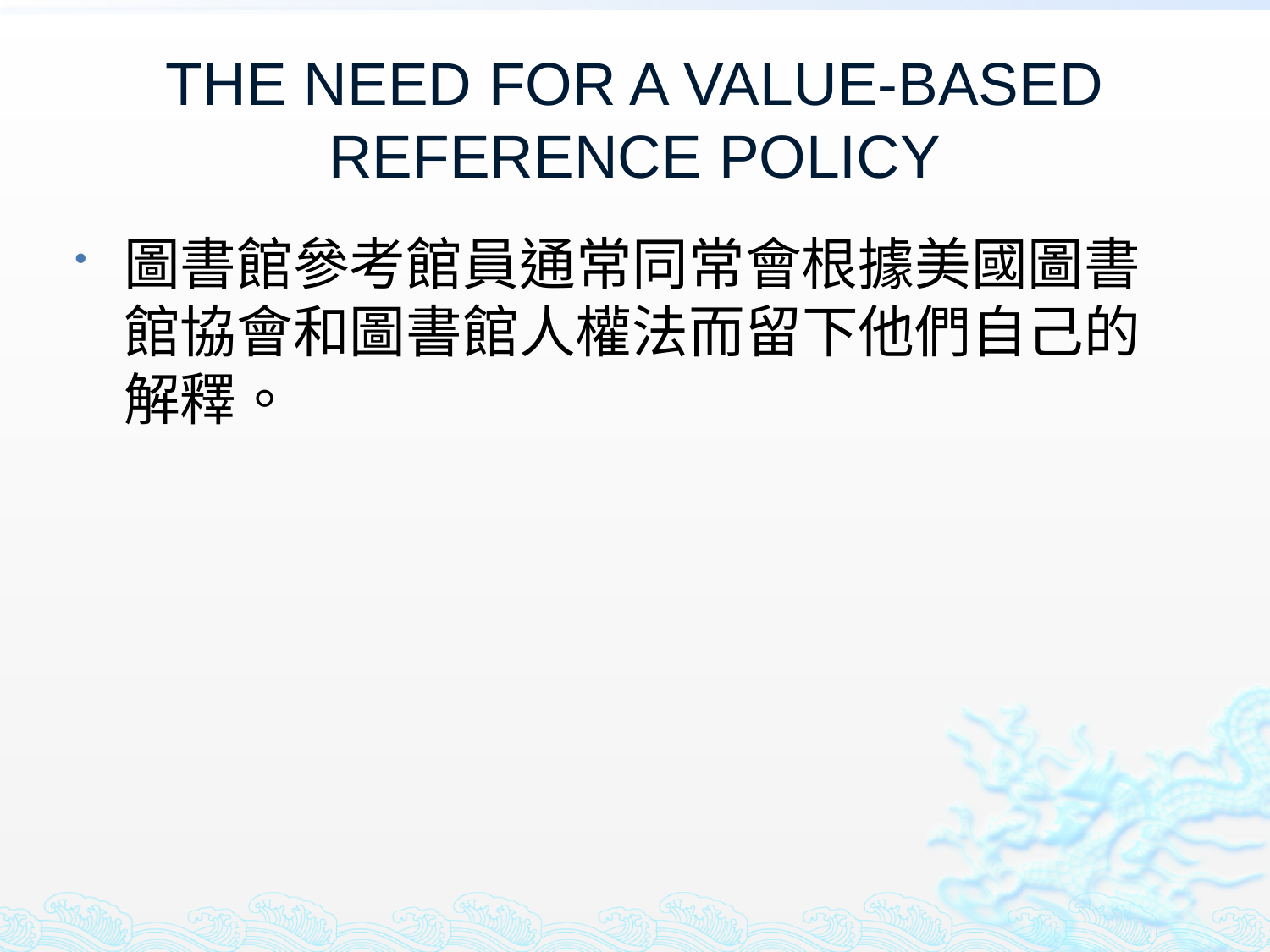

# THE NEED FOR A VALUE-BASED REFERENCE POLICY
圖書館參考館員通常同常會根據美國圖書館協會和圖書館人權法而留下他們自己的解釋。